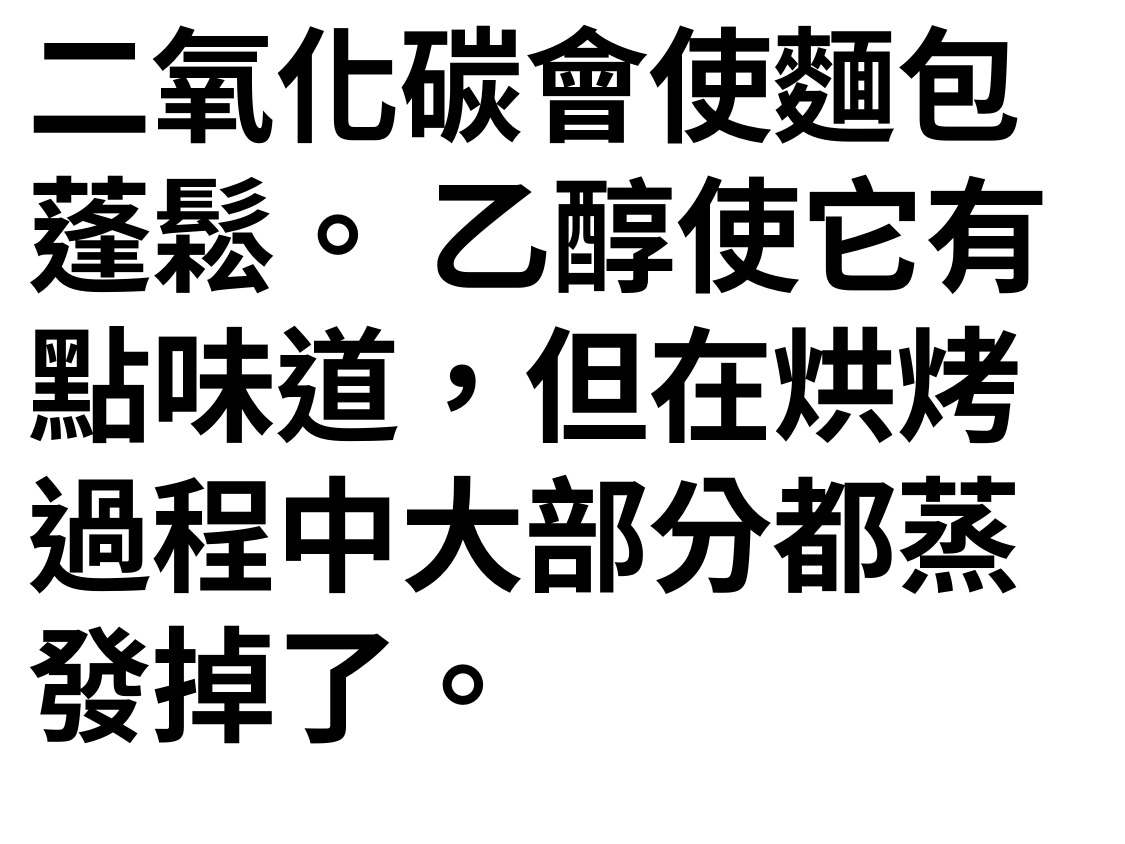

二氧化碳會使麵包蓬鬆。 乙醇使它有點味道，但在烘烤過程中大部分都蒸發掉了。